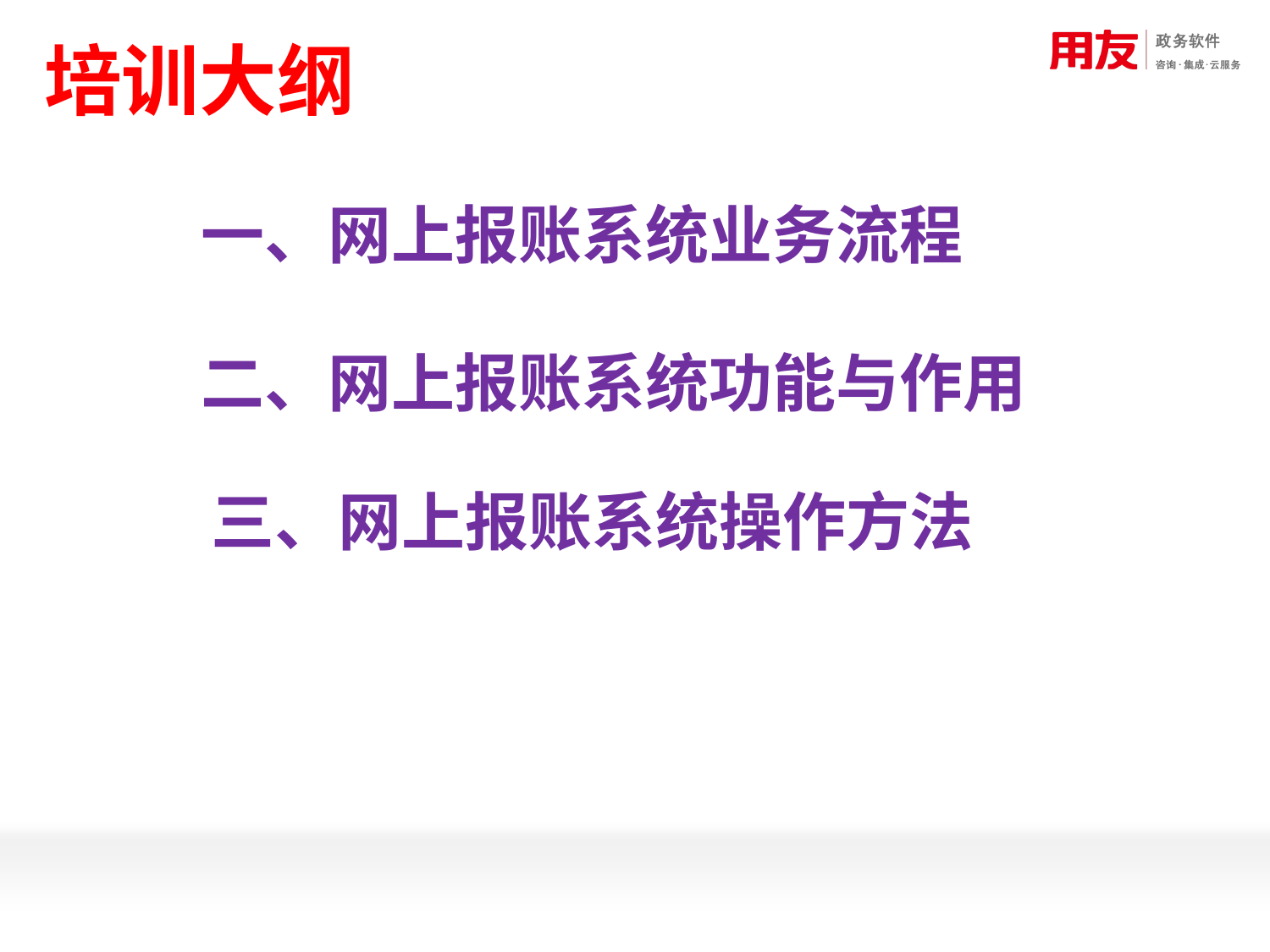

培训大纲
一、网上报账系统业务流程
二、网上报账系统功能与作用
三、网上报账系统操作方法